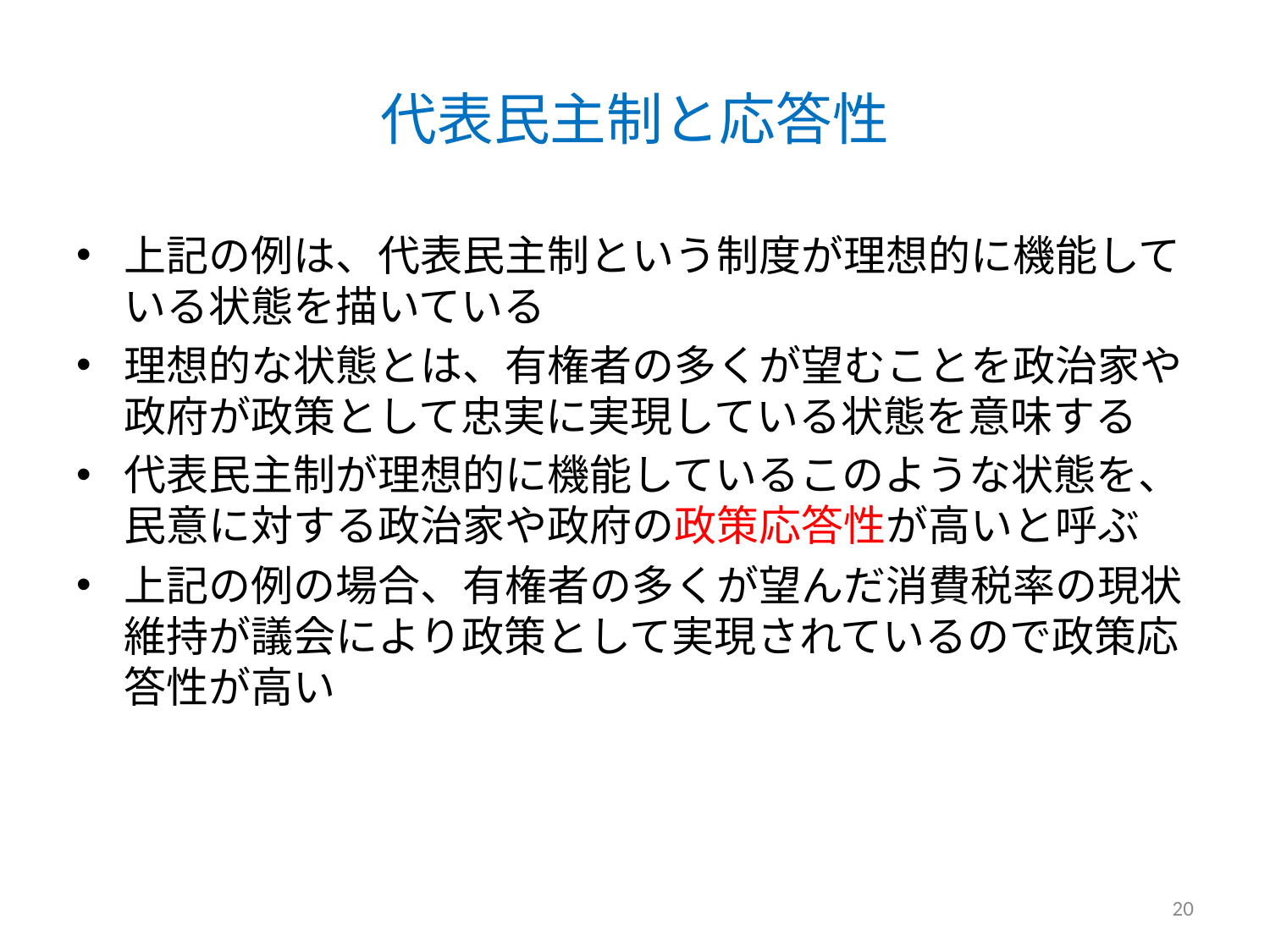

# 代表民主制と応答性
上記の例は、代表民主制という制度が理想的に機能している状態を描いている
理想的な状態とは、有権者の多くが望むことを政治家や政府が政策として忠実に実現している状態を意味する
代表民主制が理想的に機能しているこのような状態を、民意に対する政治家や政府の政策応答性が高いと呼ぶ
上記の例の場合、有権者の多くが望んだ消費税率の現状維持が議会により政策として実現されているので政策応答性が高い
20